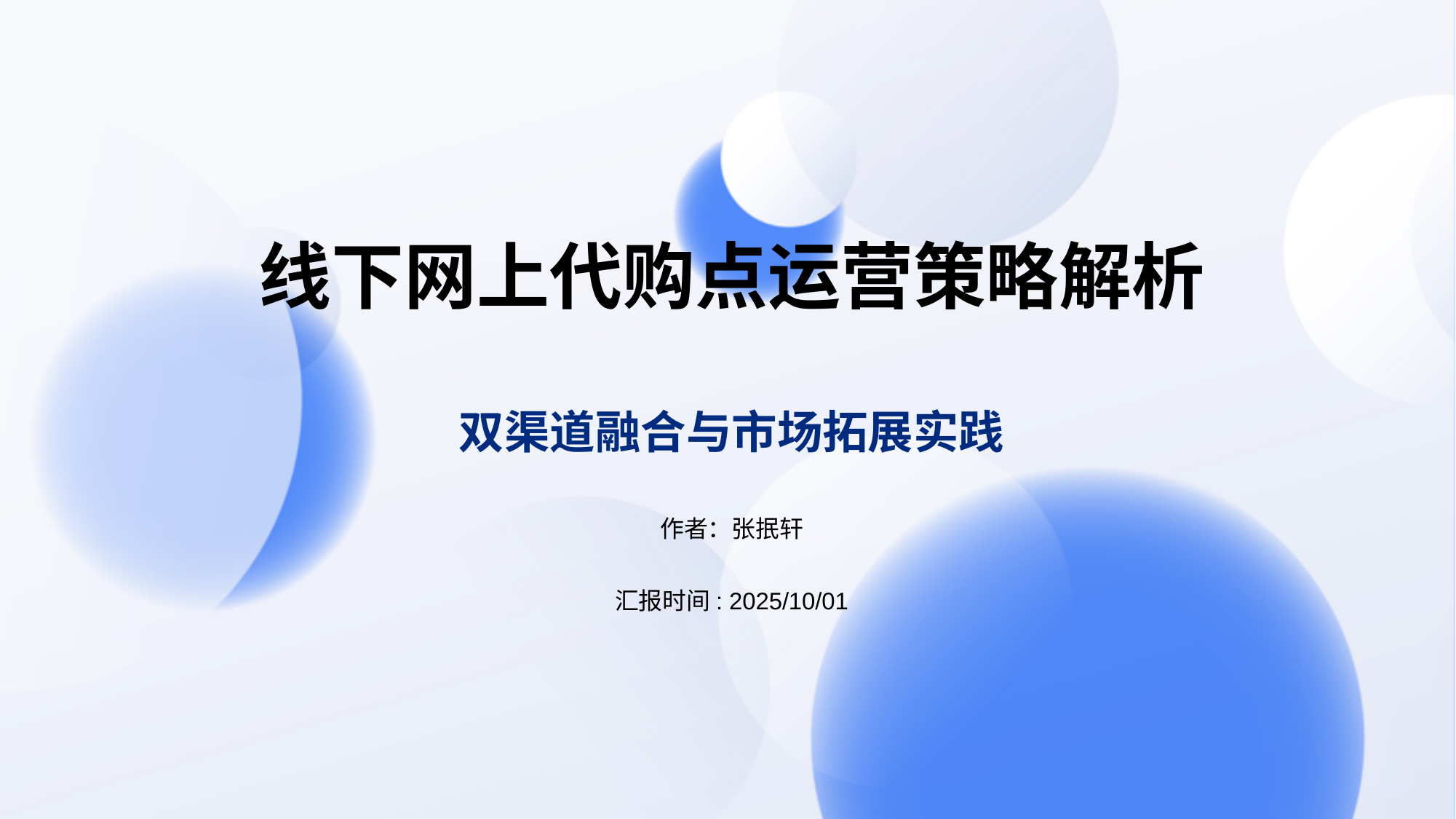

线下网上代购点运营策略解析
双渠道融合与市场拓展实践

作者：张抿轩

汇报时间: 2025/10/01